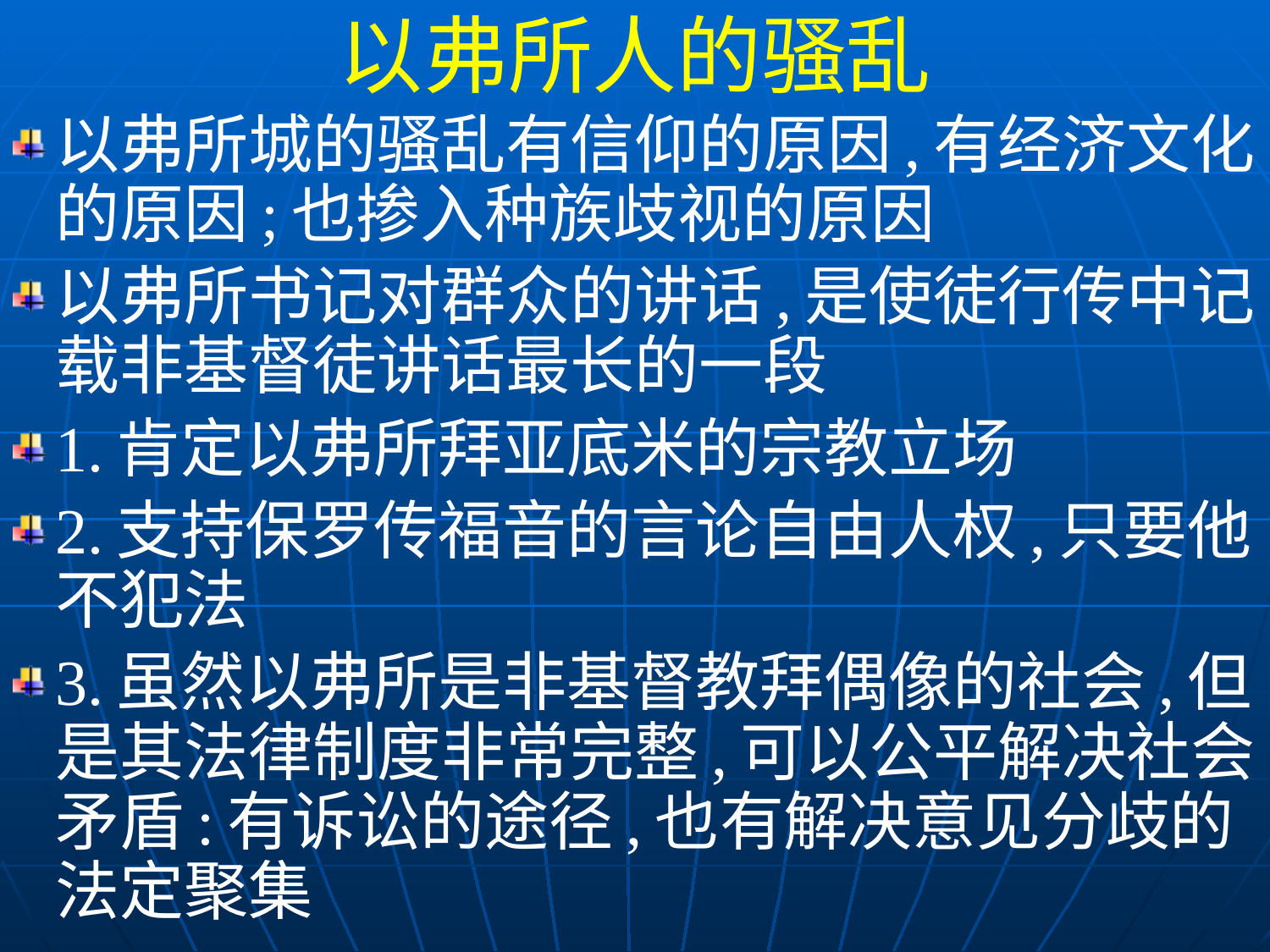

以弗所人的骚乱
以弗所城的骚乱有信仰的原因,有经济文化的原因;也掺入种族歧视的原因
以弗所书记对群众的讲话,是使徒行传中记载非基督徒讲话最长的一段
1.肯定以弗所拜亚底米的宗教立场
2.支持保罗传福音的言论自由人权,只要他不犯法
3.虽然以弗所是非基督教拜偶像的社会,但是其法律制度非常完整,可以公平解决社会矛盾:有诉讼的途径,也有解决意见分歧的法定聚集